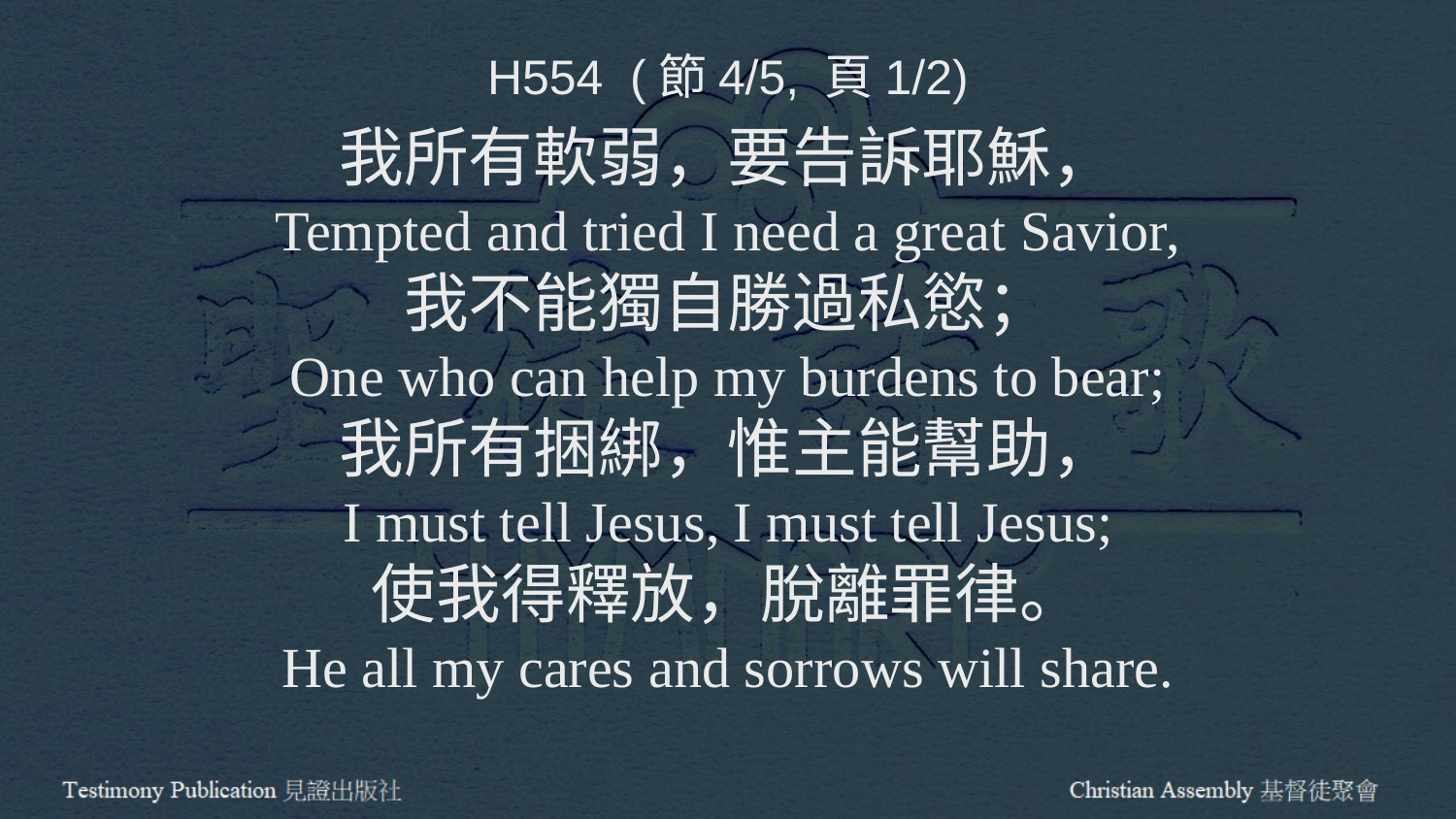

H554  (節4/5, 頁1/2)
我所有軟弱，要告訴耶穌，
Tempted and tried I need a great Savior,
我不能獨自勝過私慾；
One who can help my burdens to bear;
我所有捆綁，惟主能幫助，
I must tell Jesus, I must tell Jesus;
使我得釋放，脫離罪律。
He all my cares and sorrows will share.